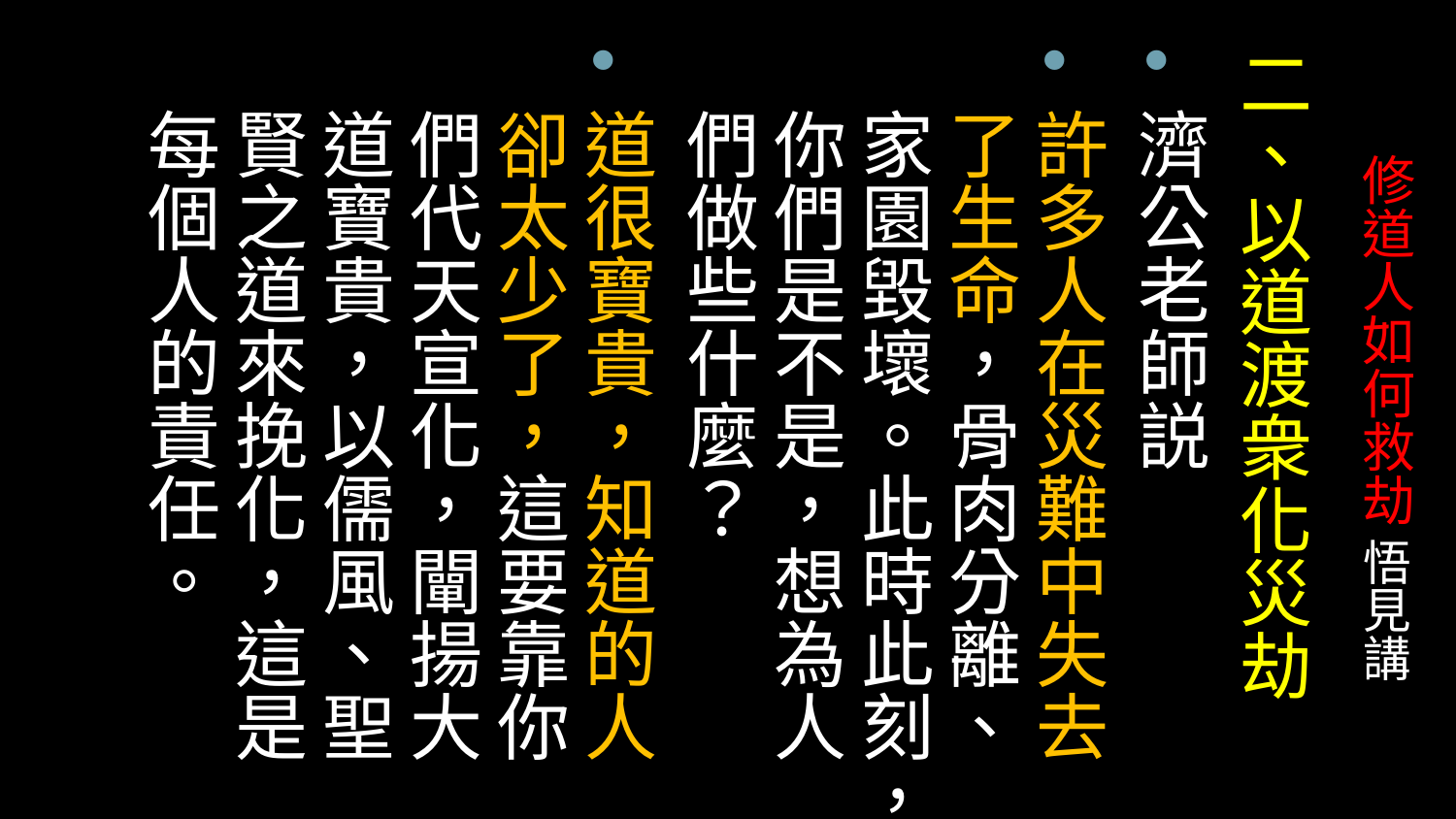

二、以道渡衆化災劫
濟公老師説
許多人在災難中失去了生命，骨肉分離、家園毀壞。此時此刻，你們是不是，想為人們做些什麼？
道很寶貴，知道的人卻太少了，這要靠你們代天宣化，闡揚大道寶貴，以儒風、聖賢之道來挽化，這是每個人的責任。

# 修道人如何救劫 悟見講